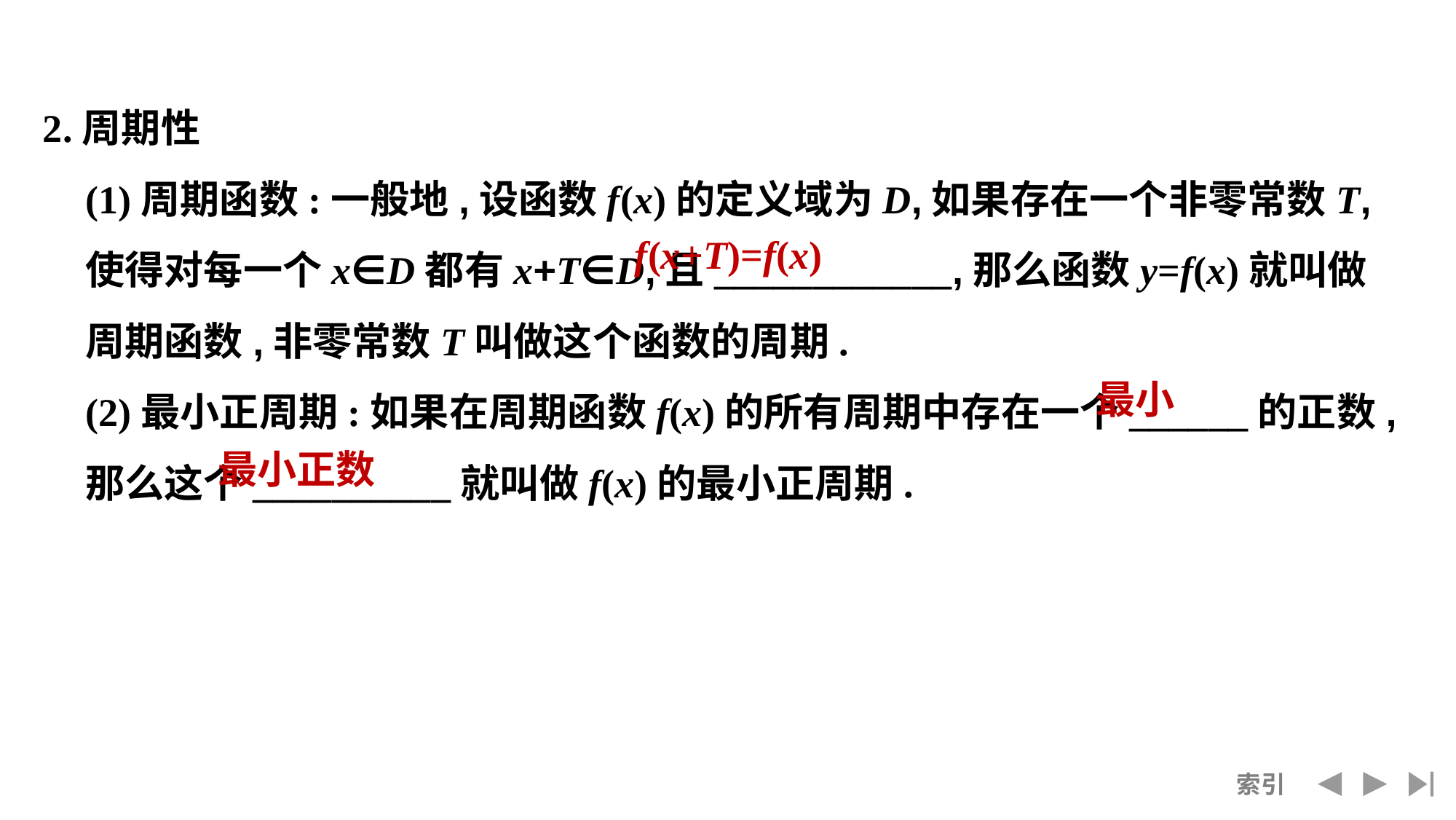

2.周期性
	(1)周期函数:一般地,设函数f(x)的定义域为D,如果存在一个非零常数T,使得对每一个x∈D都有x+T∈D,且____________,那么函数y=f(x)就叫做周期函数,非零常数T叫做这个函数的周期.
	(2)最小正周期:如果在周期函数f(x)的所有周期中存在一个______的正数,那么这个__________就叫做f(x)的最小正周期.
f(x+T)=f(x)
最小
最小正数